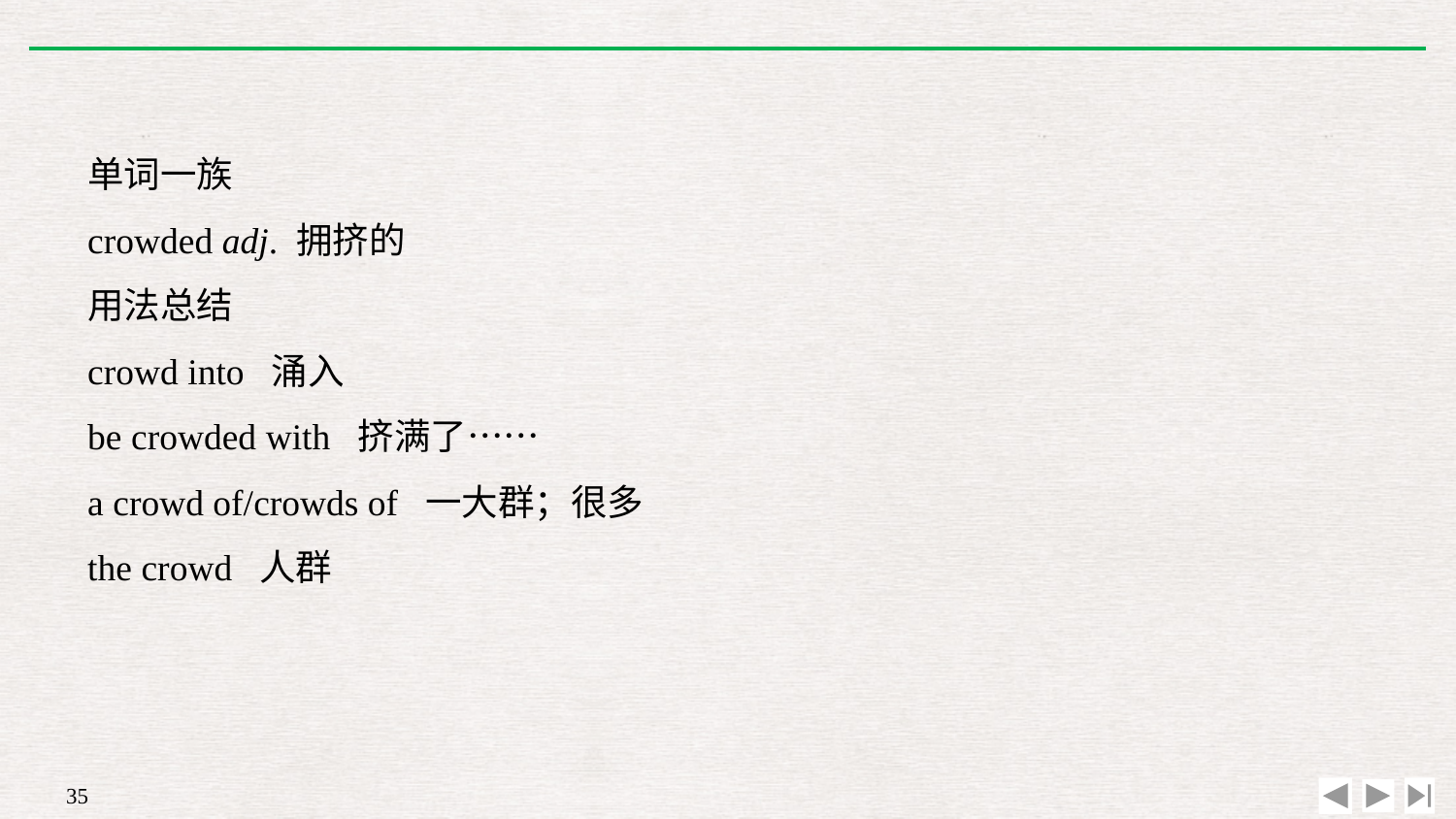

单词一族
crowded adj. 拥挤的
用法总结
crowd into  涌入
be crowded with  挤满了……
a crowd of/crowds of  一大群；很多
the crowd  人群